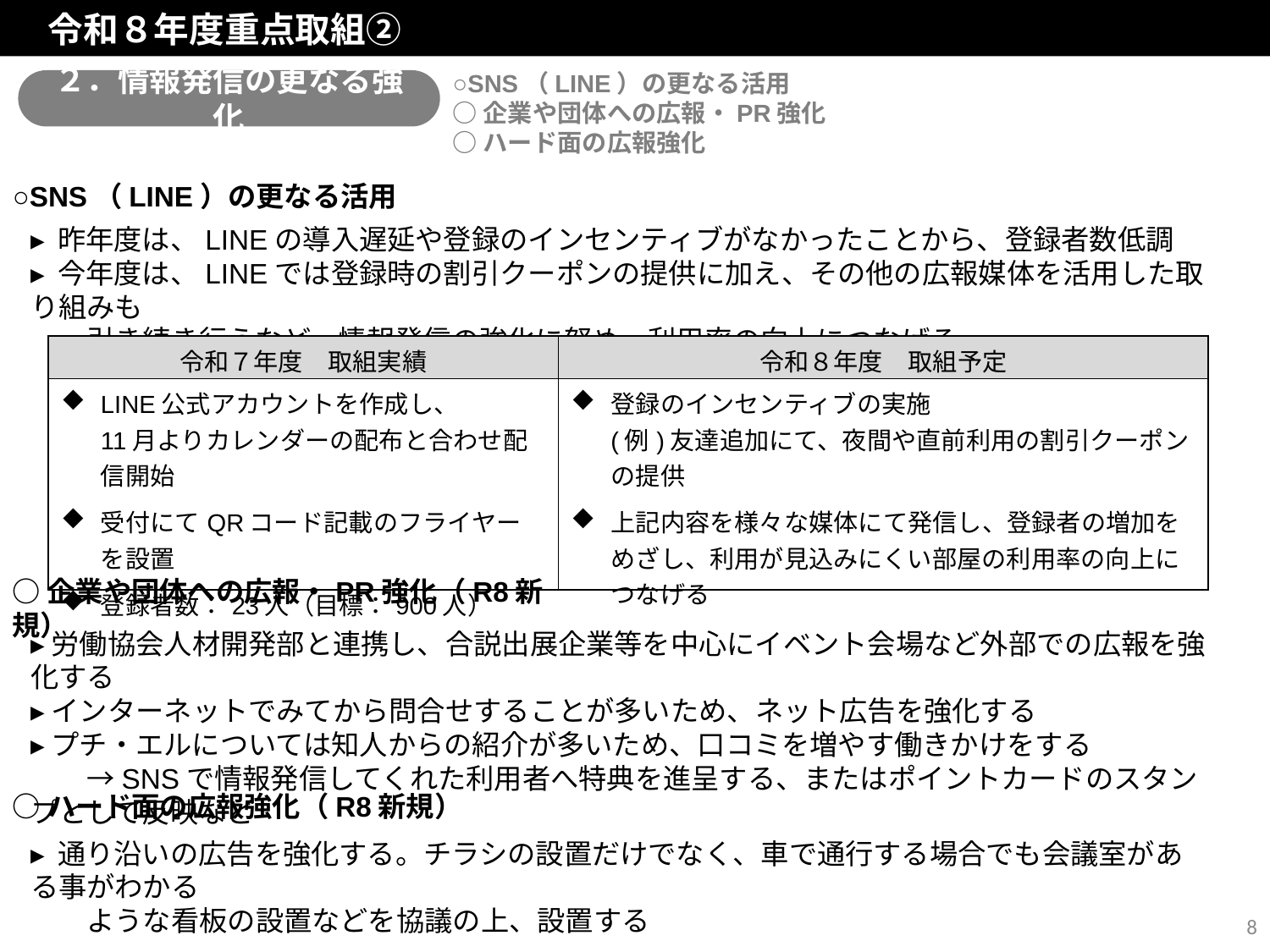

令和８年度重点取組②
○SNS（LINE）の更なる活用
○企業や団体への広報・PR強化
○ハード面の広報強化
２．情報発信の更なる強化
○SNS（LINE）の更なる活用
▸ 昨年度は、LINEの導入遅延や登録のインセンティブがなかったことから、登録者数低調
▸ 今年度は、LINEでは登録時の割引クーポンの提供に加え、その他の広報媒体を活用した取り組みも
　　引き続き行うなど、情報発信の強化に努め、利用率の向上につなげる
| 令和７年度　取組実績 | 令和８年度　取組予定 |
| --- | --- |
| LINE公式アカウントを作成し、 11月よりカレンダーの配布と合わせ配信開始 受付にてQRコード記載のフライヤーを設置 登録者数：23人（目標：900人） | 登録のインセンティブの実施 (例)友達追加にて、夜間や直前利用の割引クーポンの提供 上記内容を様々な媒体にて発信し、登録者の増加をめざし、利用が見込みにくい部屋の利用率の向上につなげる |
○企業や団体への広報・PR強化（R8新規）
▸労働協会人材開発部と連携し、合説出展企業等を中心にイベント会場など外部での広報を強化する
▸インターネットでみてから問合せすることが多いため、ネット広告を強化する
▸プチ・エルについては知人からの紹介が多いため、口コミを増やす働きかけをする
　　→SNSで情報発信してくれた利用者へ特典を進呈する、またはポイントカードのスタンプとして反映など
○ハード面の広報強化（R8新規）
▸ 通り沿いの広告を強化する。チラシの設置だけでなく、車で通行する場合でも会議室がある事がわかる
　　ような看板の設置などを協議の上、設置する
8